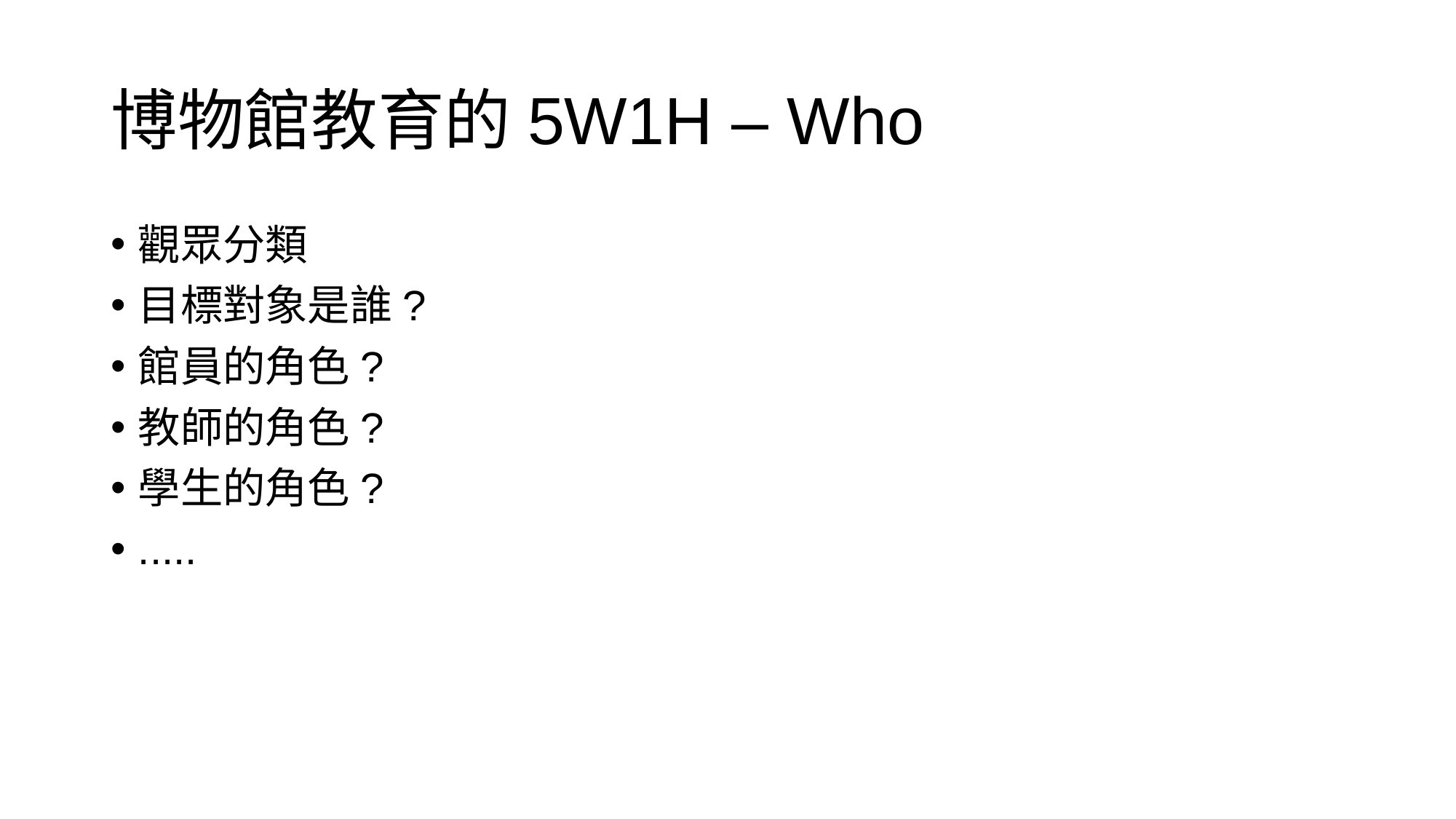

# 博物館教育的5W1H – Who
觀眾分類
目標對象是誰?
館員的角色?
教師的角色?
學生的角色?
.....